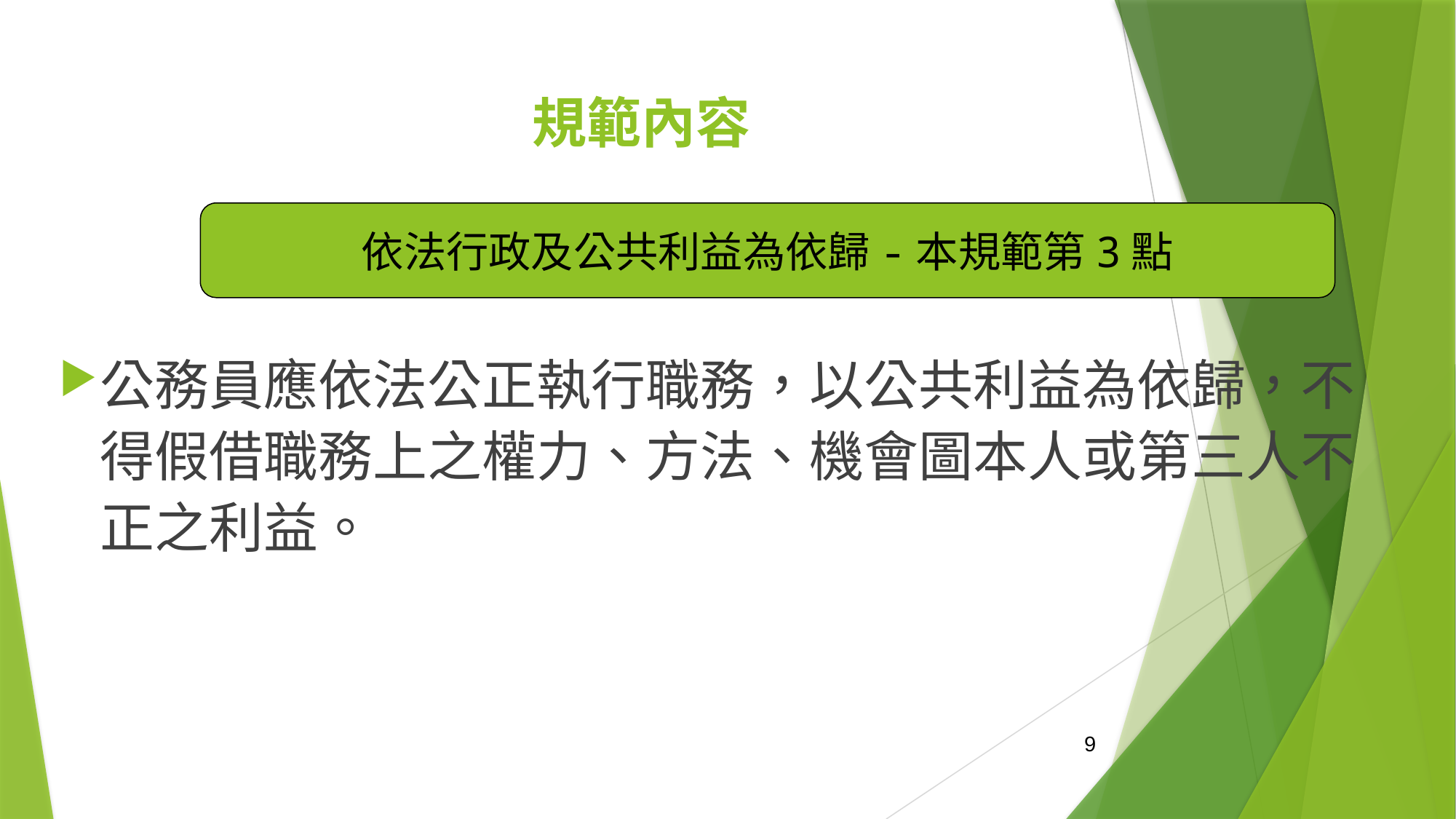

# 規範內容
依法行政及公共利益為依歸-本規範第3點
公務員應依法公正執行職務，以公共利益為依歸，不得假借職務上之權力、方法、機會圖本人或第三人不正之利益。
9